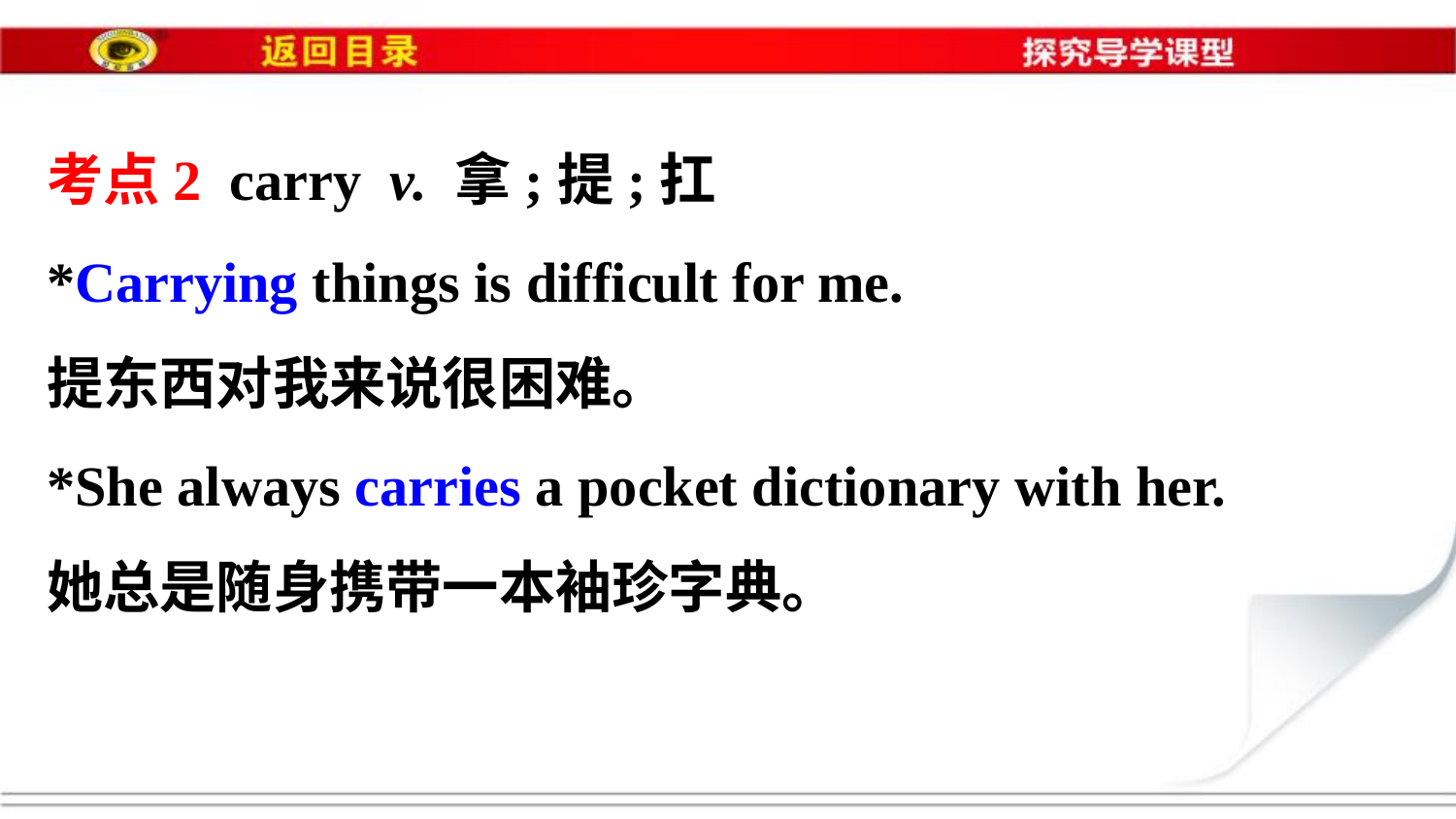

考点2  carry  v. 拿;提;扛
*Carrying things is difficult for me.
提东西对我来说很困难。
*She always carries a pocket dictionary with her.
她总是随身携带一本袖珍字典。